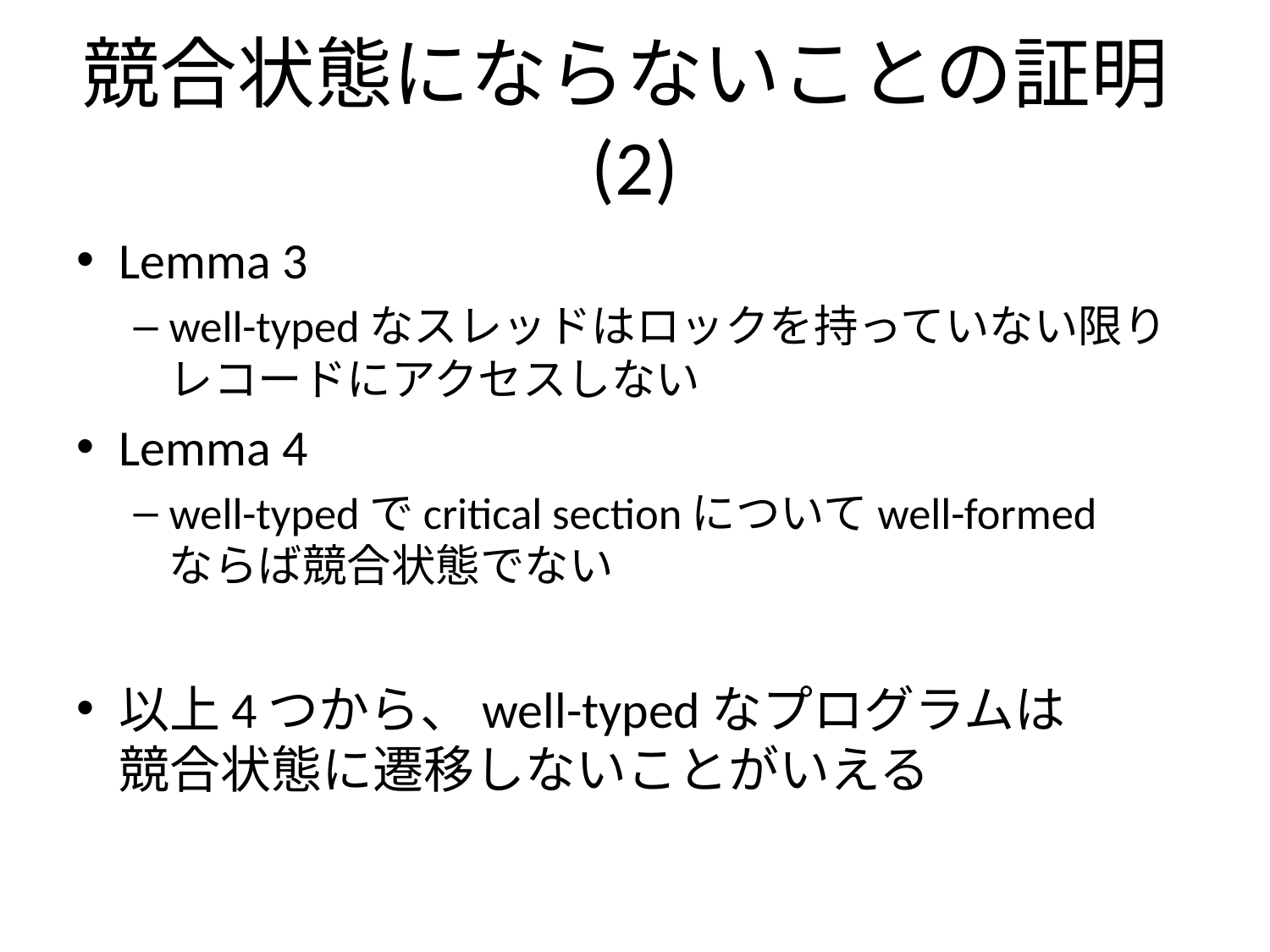

# 競合状態にならないことの証明(2)
Lemma 3
well-typedなスレッドはロックを持っていない限り
レコードにアクセスしない
Lemma 4
well-typedでcritical sectionについてwell-formed
ならば競合状態でない

以上4つから、well-typedなプログラムは
競合状態に遷移しないことがいえる